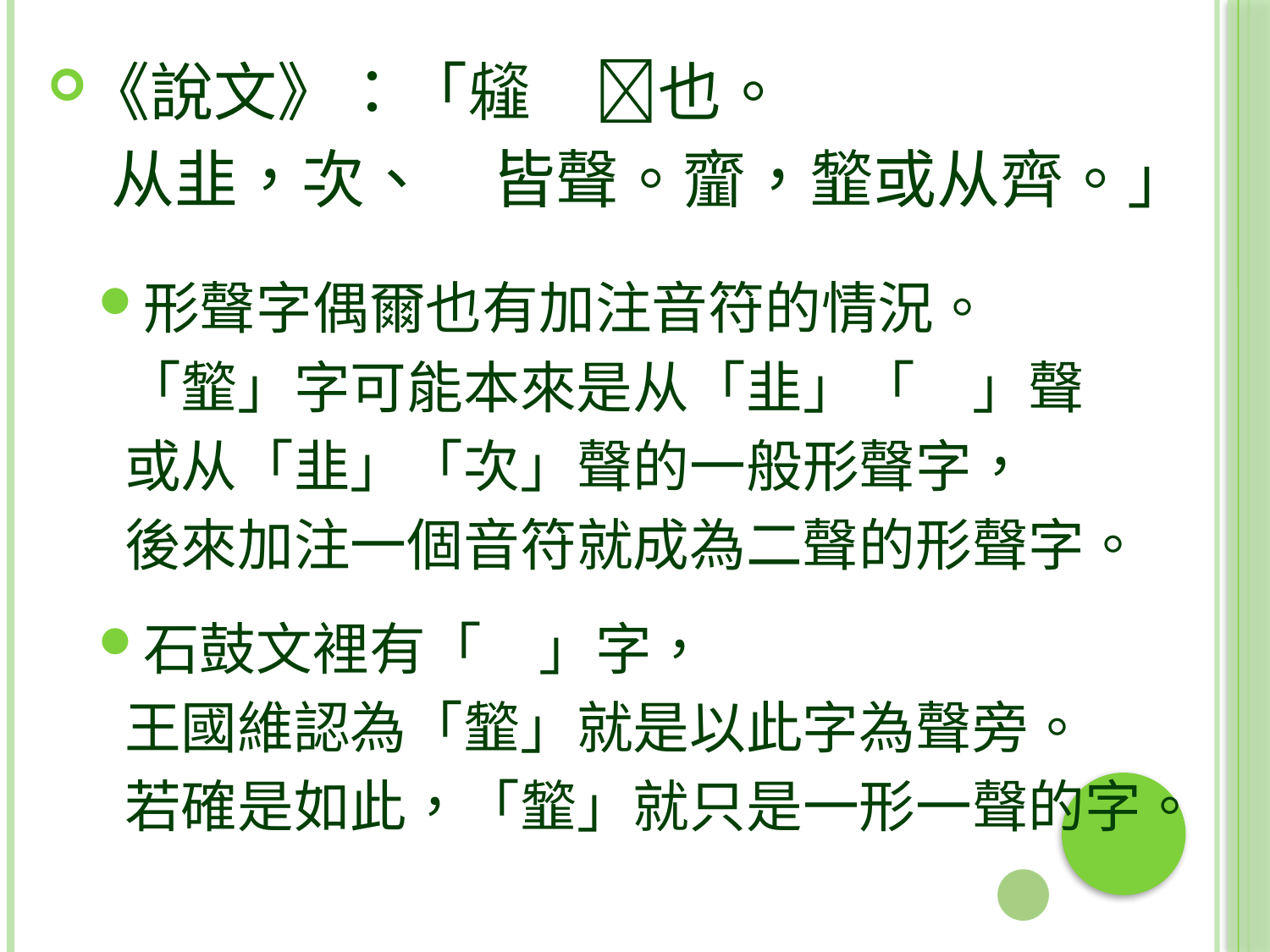

《說文》：「䪢　𩐌也。
　从韭，次、　皆聲。齏，䪡或从齊。」

形聲字偶爾也有加注音符的情況。
 「䪡」字可能本來是从「韭」「　」聲
 或从「韭」「次」聲的一般形聲字，
 後來加注一個音符就成為二聲的形聲字。

石鼓文裡有「　」字，
 王國維認為「䪡」就是以此字為聲旁。
 若確是如此，「䪡」就只是一形一聲的字。